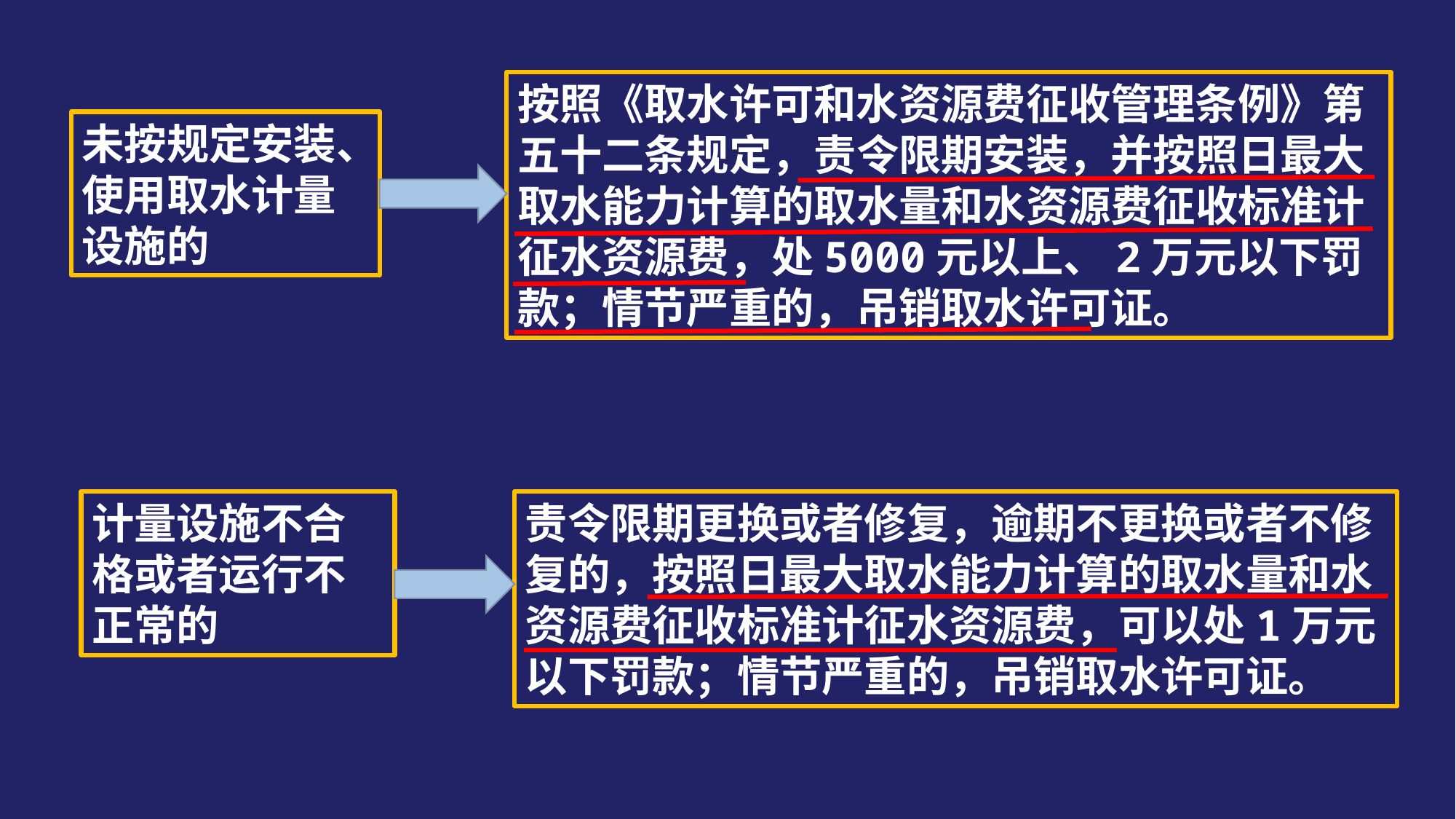

按照《取水许可和水资源费征收管理条例》第五十二条规定，责令限期安装，并按照日最大取水能力计算的取水量和水资源费征收标准计征水资源费，处5000元以上、2万元以下罚款；情节严重的，吊销取水许可证。
未按规定安装、使用取水计量设施的

计量设施不合格或者运行不正常的
责令限期更换或者修复，逾期不更换或者不修复的，按照日最大取水能力计算的取水量和水资源费征收标准计征水资源费，可以处1万元以下罚款；情节严重的，吊销取水许可证。